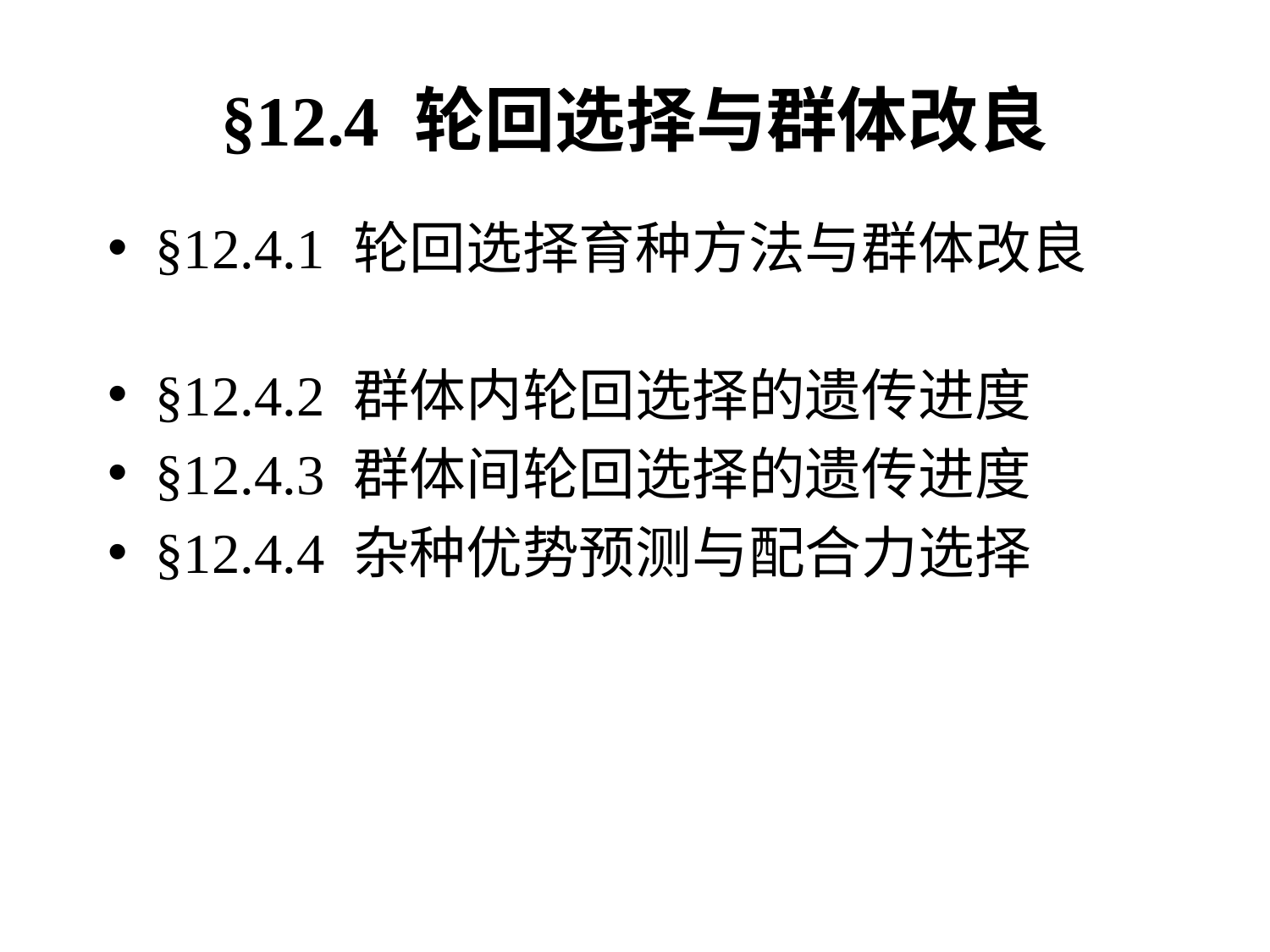

# §12.4 轮回选择与群体改良
§12.4.1 轮回选择育种方法与群体改良
§12.4.2 群体内轮回选择的遗传进度
§12.4.3 群体间轮回选择的遗传进度
§12.4.4 杂种优势预测与配合力选择